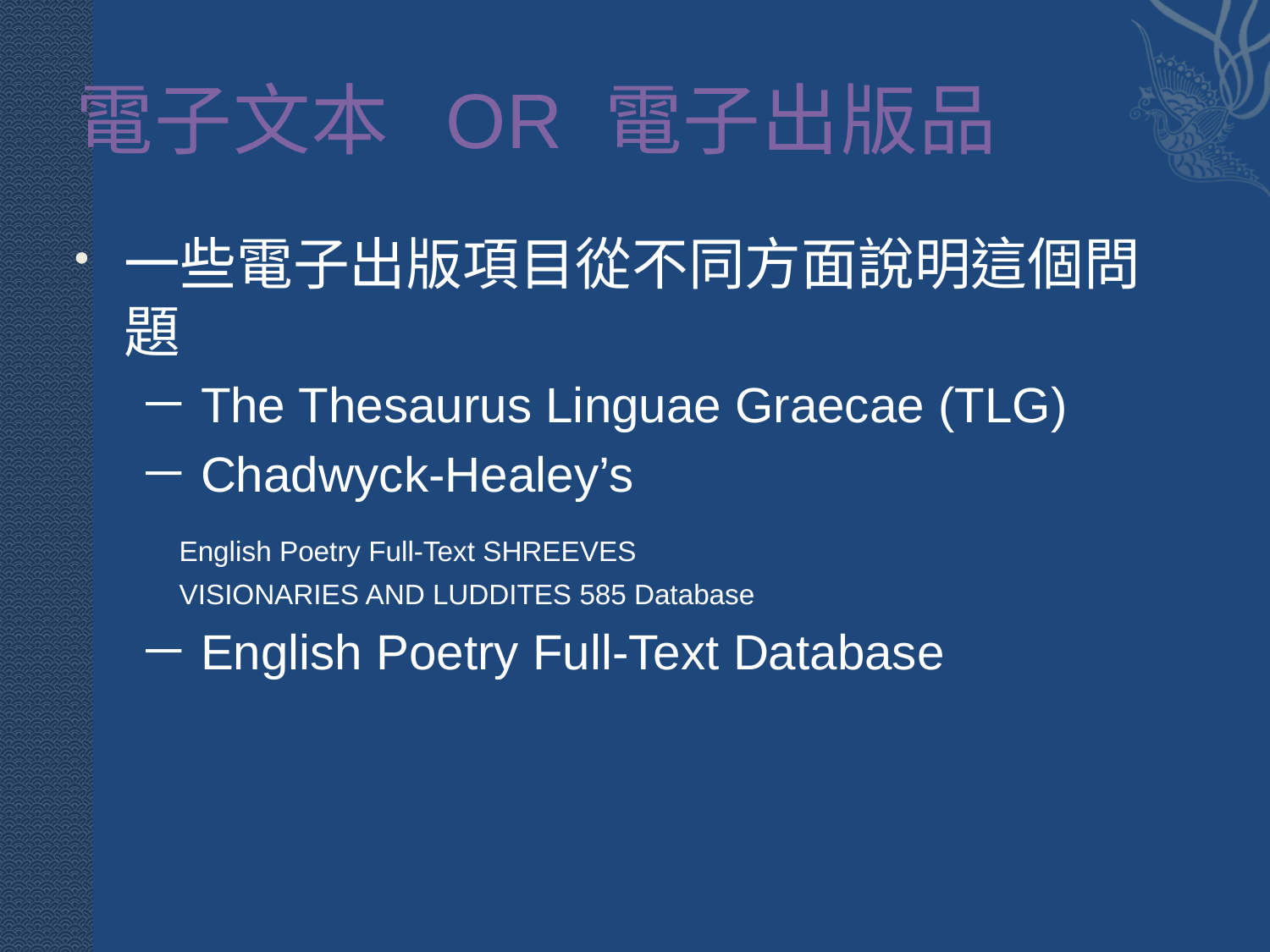

# 電子文本  OR 電子出版品
一些電子出版項目從不同方面說明這個問題
－The Thesaurus Linguae Graecae (TLG)
－Chadwyck-Healey’s
	English Poetry Full-Text SHREEVES
	VISIONARIES AND LUDDITES 585 Database
－English Poetry Full-Text Database